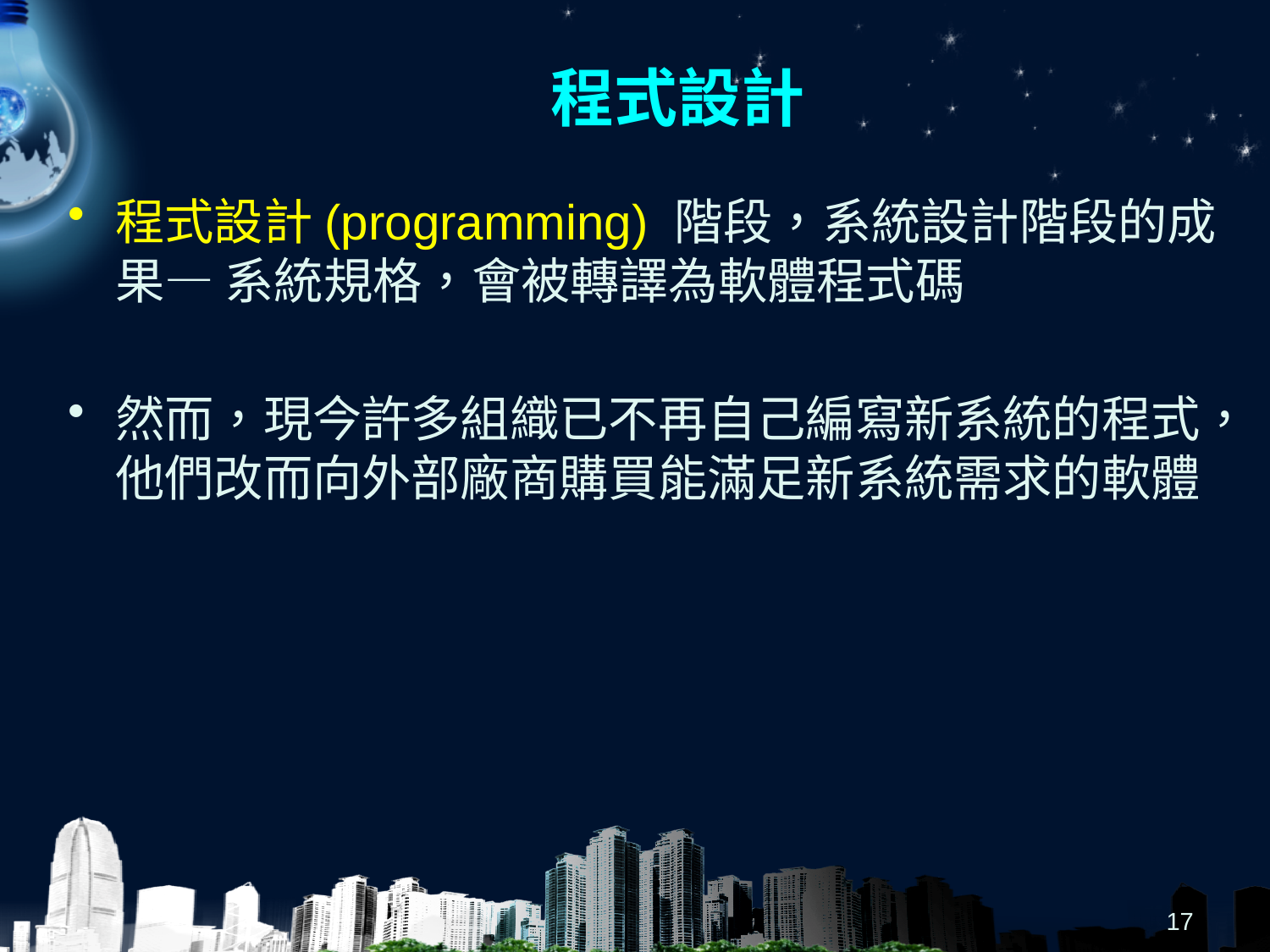

# 程式設計
程式設計(programming) 階段，系統設計階段的成果— 系統規格，會被轉譯為軟體程式碼

然而，現今許多組織已不再自己編寫新系統的程式，他們改而向外部廠商購買能滿足新系統需求的軟體
17